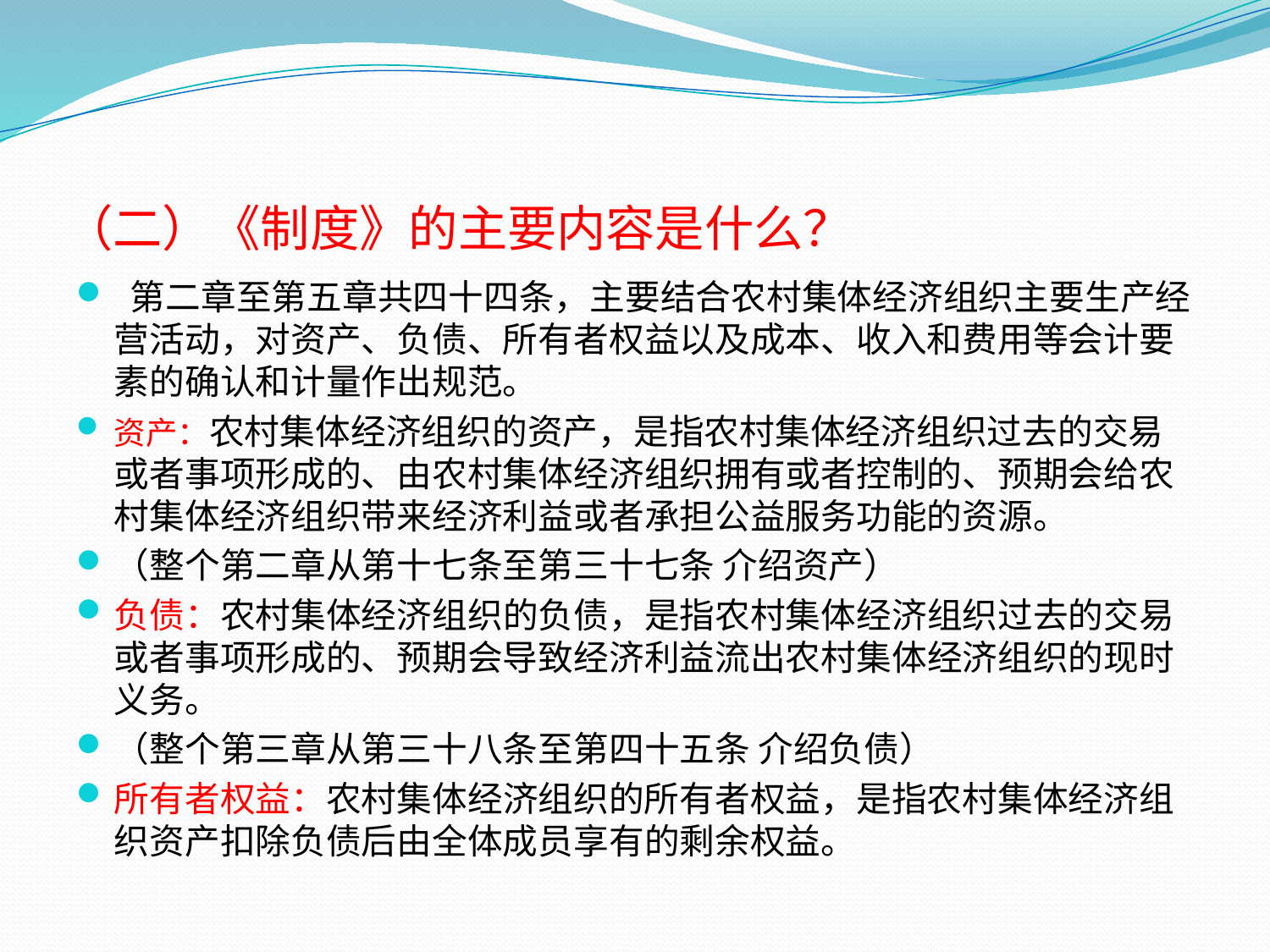

# （二）《制度》的主要内容是什么？
 第二章至第五章共四十四条，主要结合农村集体经济组织主要生产经营活动，对资产、负债、所有者权益以及成本、收入和费用等会计要素的确认和计量作出规范。
资产：农村集体经济组织的资产，是指农村集体经济组织过去的交易或者事项形成的、由农村集体经济组织拥有或者控制的、预期会给农村集体经济组织带来经济利益或者承担公益服务功能的资源。
（整个第二章从第十七条至第三十七条 介绍资产）
负债：农村集体经济组织的负债，是指农村集体经济组织过去的交易或者事项形成的、预期会导致经济利益流出农村集体经济组织的现时义务。
（整个第三章从第三十八条至第四十五条 介绍负债）
所有者权益：农村集体经济组织的所有者权益，是指农村集体经济组织资产扣除负债后由全体成员享有的剩余权益。